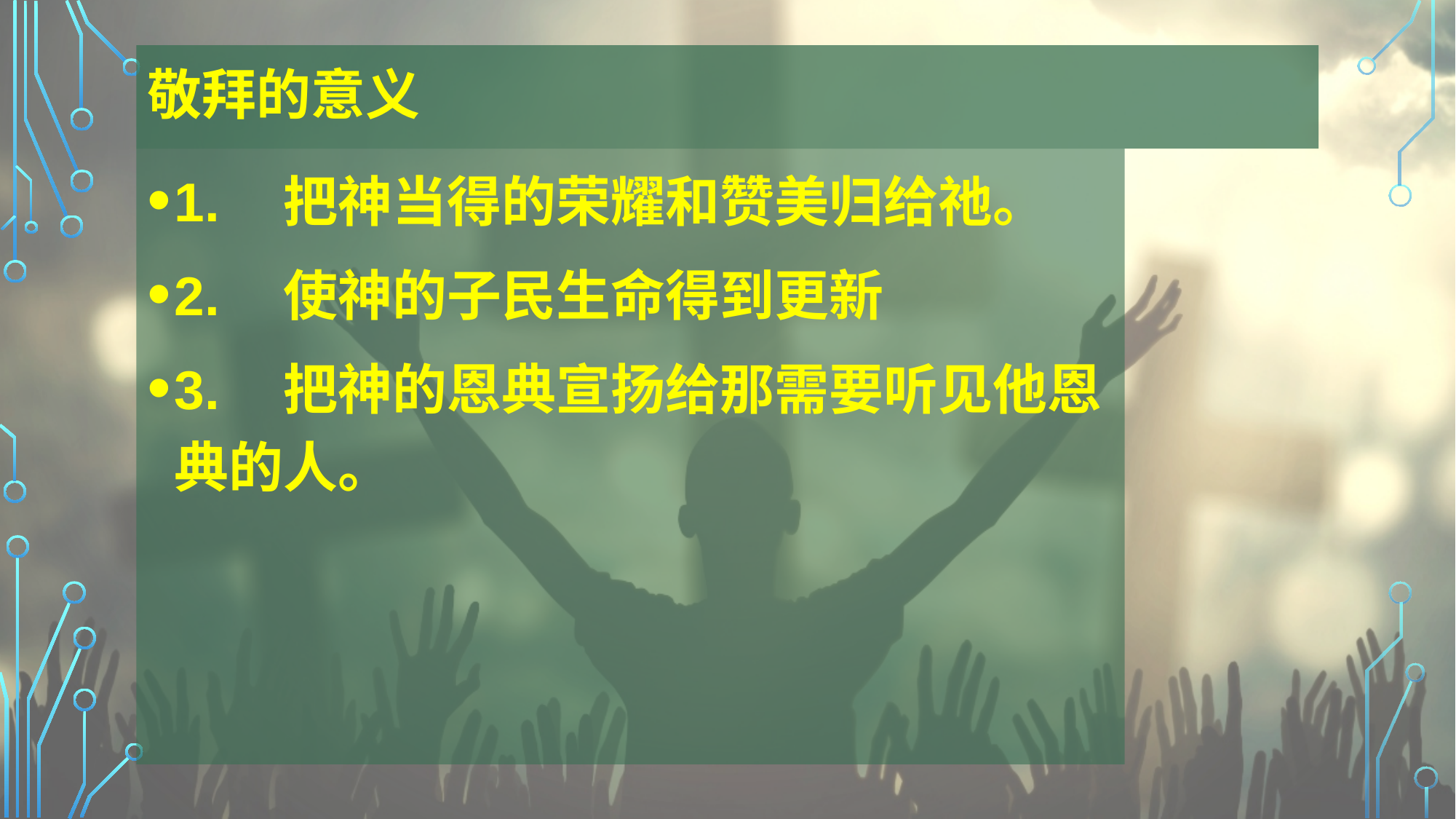

# 敬拜的意义
1.	把神当得的荣耀和赞美归给祂。
2.	使神的子民生命得到更新
3.	把神的恩典宣扬给那需要听见他恩典的人。